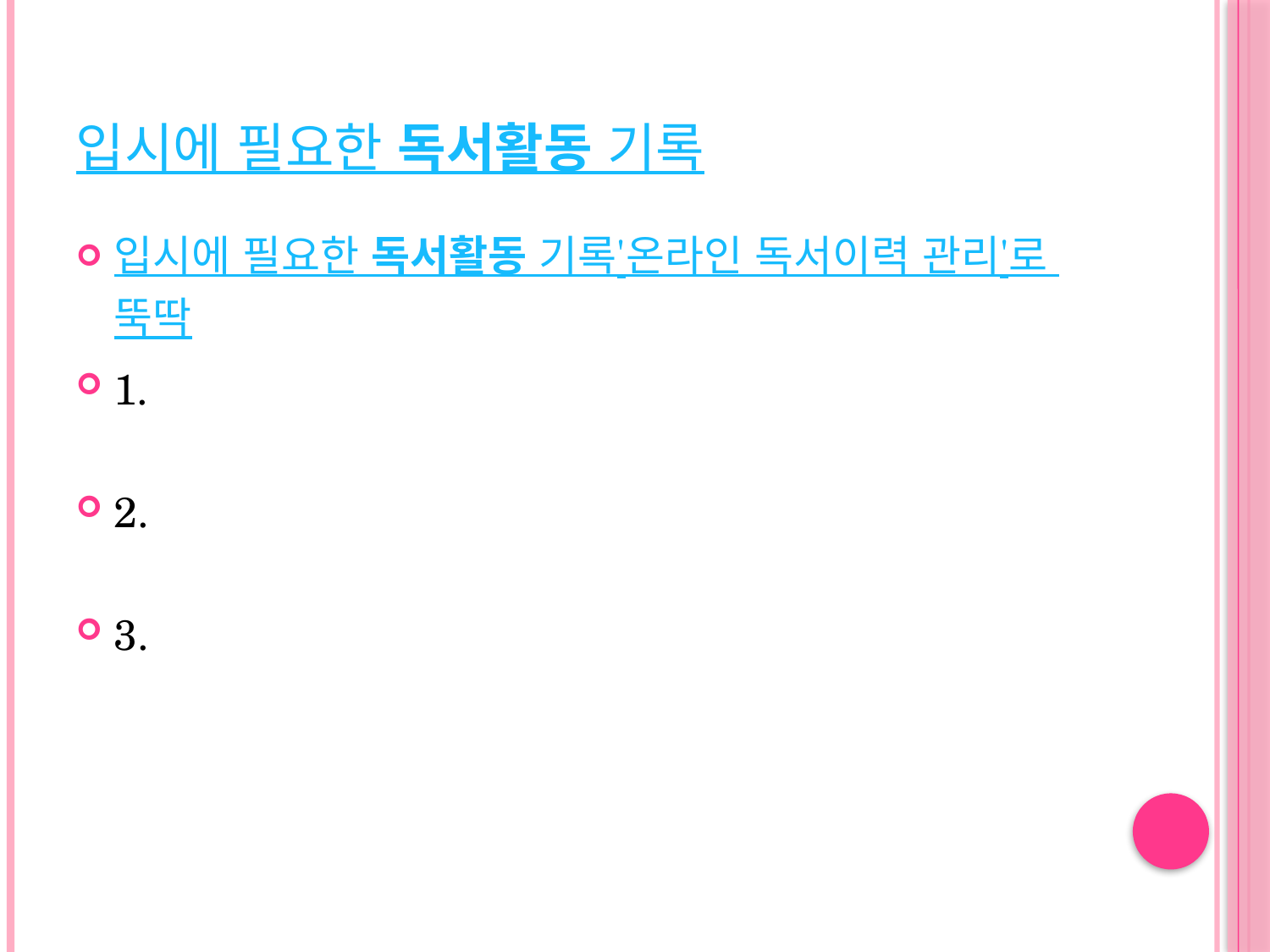

# 입시에 필요한 독서활동 기록
입시에 필요한 독서활동 기록'온라인 독서이력 관리'로 뚝딱
1.

2.

3.